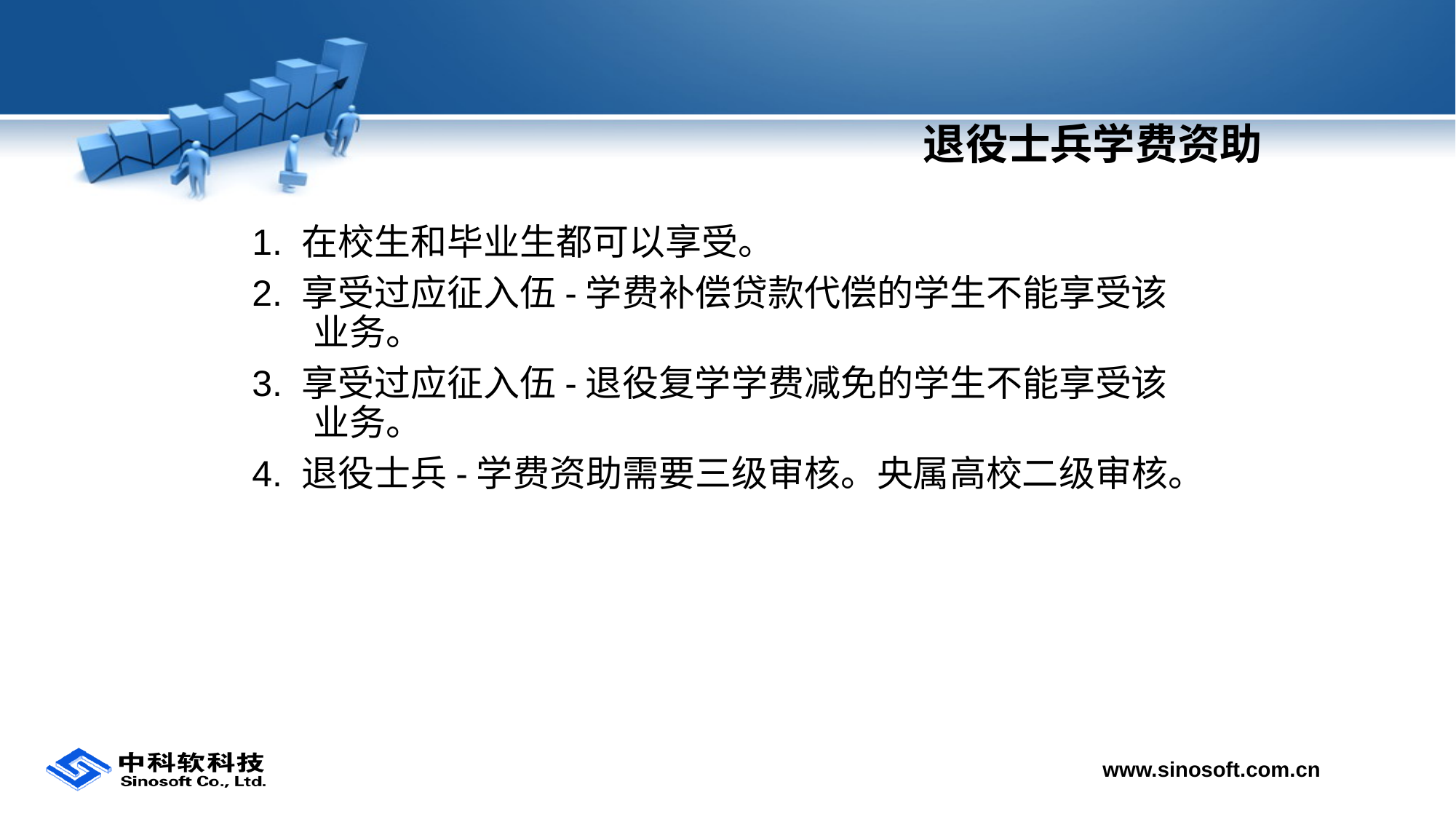

# 退役士兵学费资助
1. 在校生和毕业生都可以享受。
2. 享受过应征入伍-学费补偿贷款代偿的学生不能享受该业务。
3. 享受过应征入伍-退役复学学费减免的学生不能享受该业务。
4. 退役士兵-学费资助需要三级审核。央属高校二级审核。